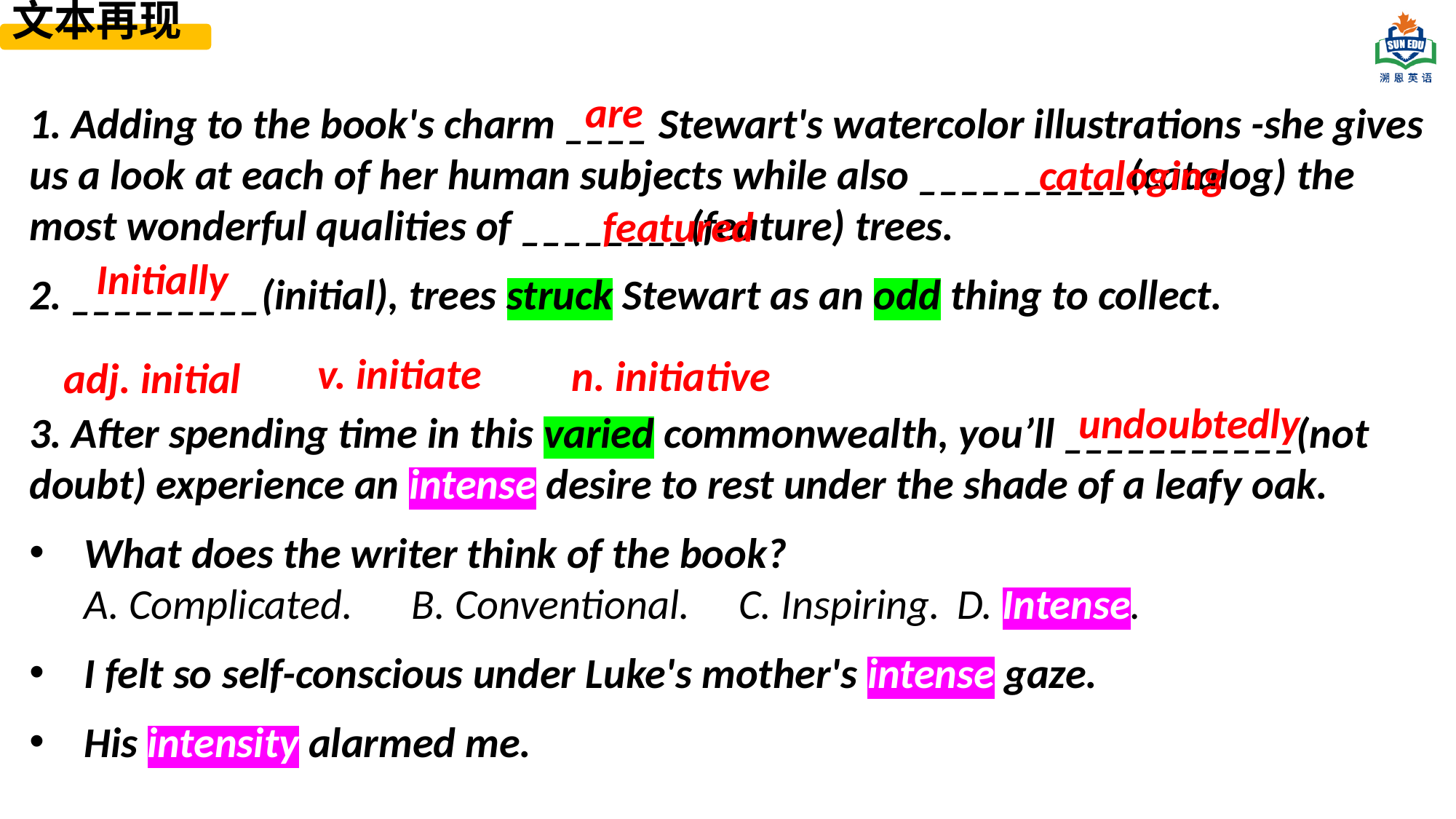

文本再现
are
1. Adding to the book's charm ____ Stewart's watercolor illustrations -she gives us a look at each of her human subjects while also __________(catalog) the most wonderful qualities of ________(feature) trees.
2. _________(initial), trees struck Stewart as an odd thing to collect.

3. After spending time in this varied commonwealth, you’ll ___________(not doubt) experience an intense desire to rest under the shade of a leafy oak.
What does the writer think of the book?
A. Complicated. 	B. Conventional.	C. Inspiring.	D. Intense.
I felt so self-conscious under Luke's mother's intense gaze.
His intensity alarmed me.
cataloging
featured
Initially
v. initiate
n. initiative
adj. initial
undoubtedly